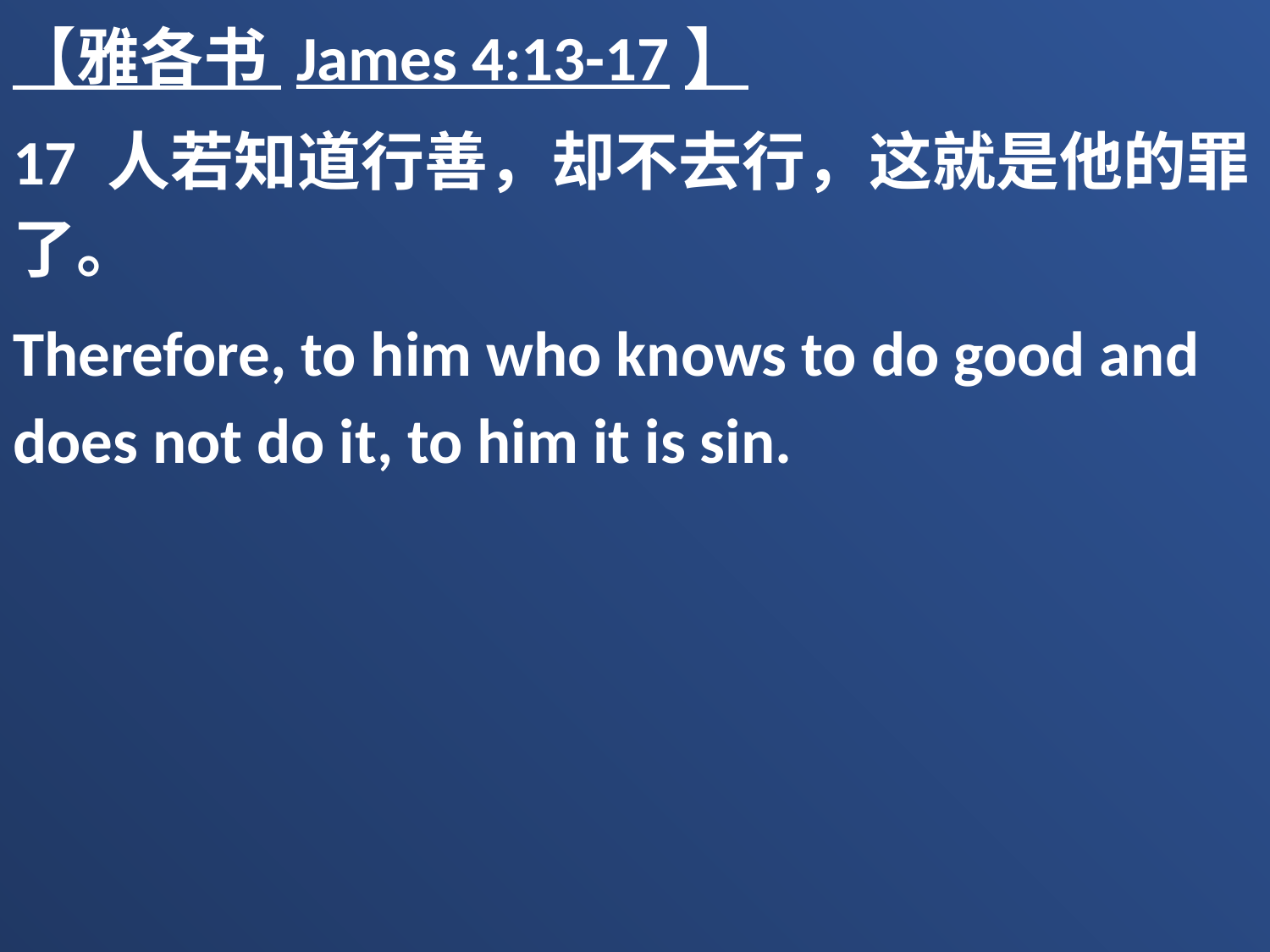

【雅各书 James 4:13-17】
17 人若知道行善，却不去行，这就是他的罪了。
Therefore, to him who knows to do good and does not do it, to him it is sin.